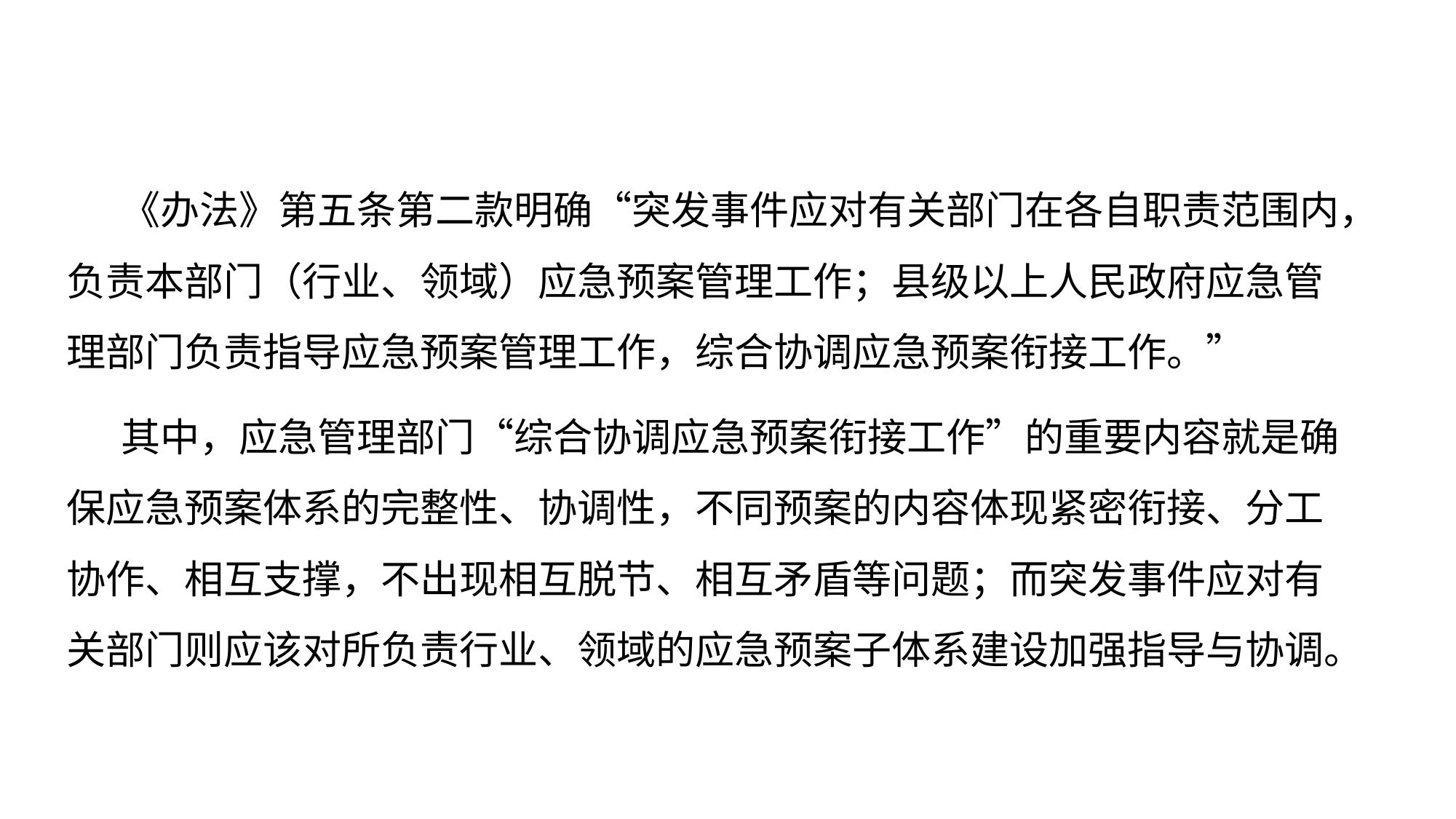

#
《办法》第五条第二款明确“突发事件应对有关部门在各自职责范围内，负责本部门（行业、领域）应急预案管理工作；县级以上人民政府应急管理部门负责指导应急预案管理工作，综合协调应急预案衔接工作。”
其中，应急管理部门“综合协调应急预案衔接工作”的重要内容就是确保应急预案体系的完整性、协调性，不同预案的内容体现紧密衔接、分工协作、相互支撑，不出现相互脱节、相互矛盾等问题；而突发事件应对有关部门则应该对所负责行业、领域的应急预案子体系建设加强指导与协调。